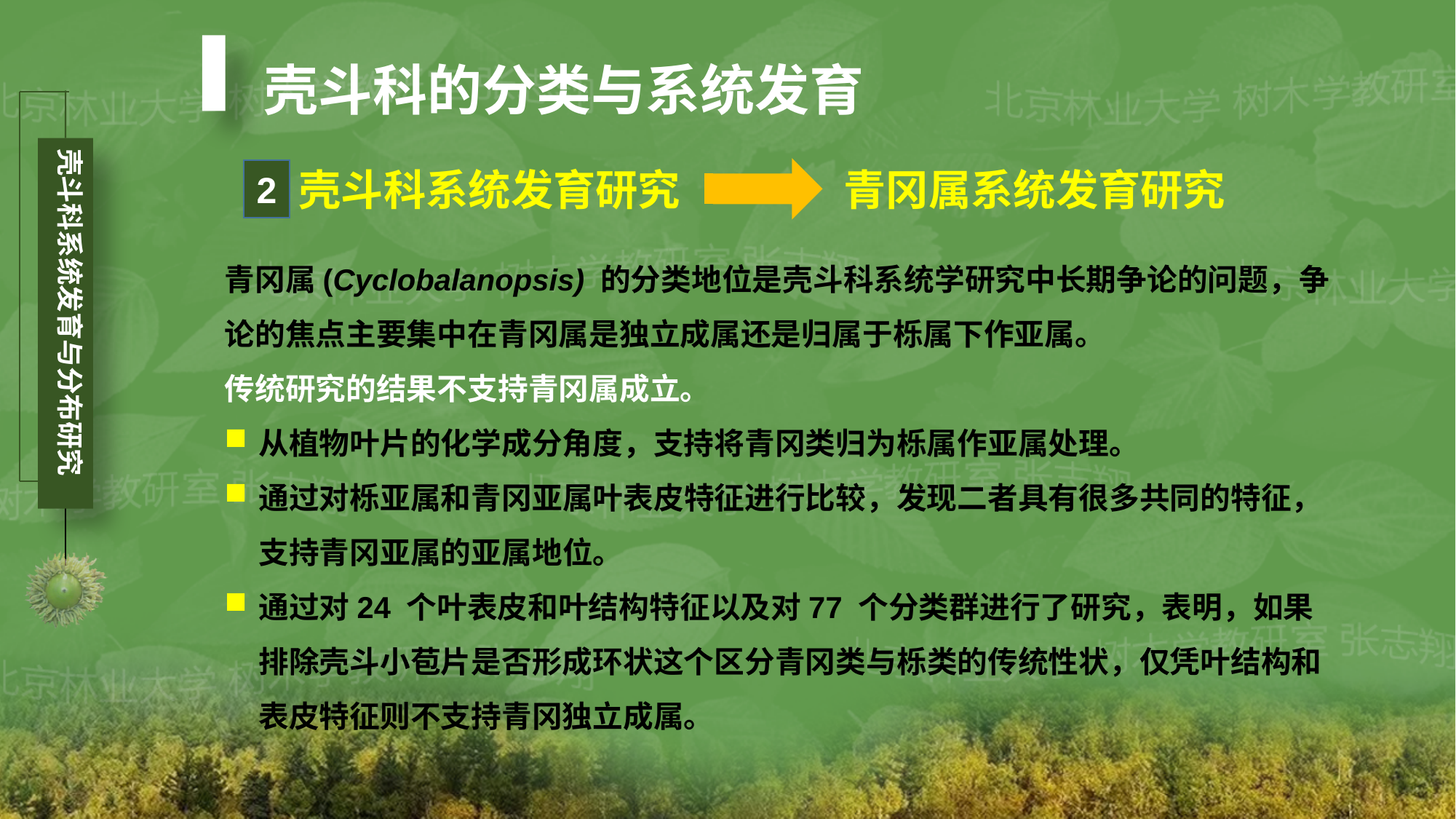

壳斗科的分类与系统发育

壳斗科系统发育研究
青冈属系统发育研究

2
青冈属(Cyclobalanopsis) 的分类地位是壳斗科系统学研究中长期争论的问题，争论的焦点主要集中在青冈属是独立成属还是归属于栎属下作亚属。
传统研究的结果不支持青冈属成立。
从植物叶片的化学成分角度，支持将青冈类归为栎属作亚属处理。
通过对栎亚属和青冈亚属叶表皮特征进行比较，发现二者具有很多共同的特征，支持青冈亚属的亚属地位。
通过对24 个叶表皮和叶结构特征以及对77 个分类群进行了研究，表明，如果排除壳斗小苞片是否形成环状这个区分青冈类与栎类的传统性状，仅凭叶结构和表皮特征则不支持青冈独立成属。